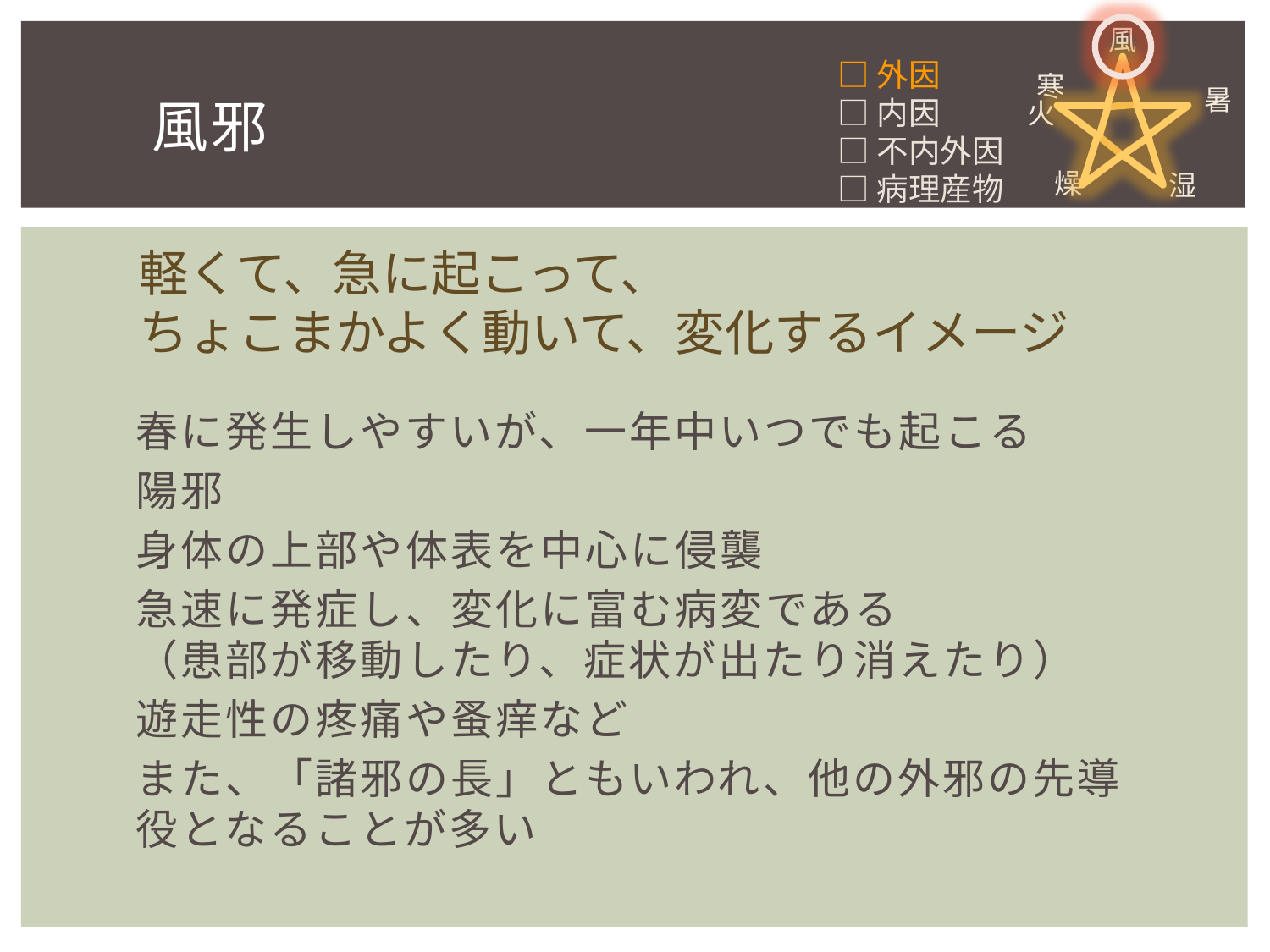

風

寒
暑
火
燥
湿

□外因
□内因
□不内外因
□病理産物
# 風邪
軽くて、急に起こって、
ちょこまかよく動いて、変化するイメージ

春に発生しやすいが、一年中いつでも起こる
陽邪
身体の上部や体表を中心に侵襲
急速に発症し、変化に富む病変である
（患部が移動したり、症状が出たり消えたり）
遊走性の疼痛や蚤痒など
また、「諸邪の長」ともいわれ、他の外邪の先導役となることが多い